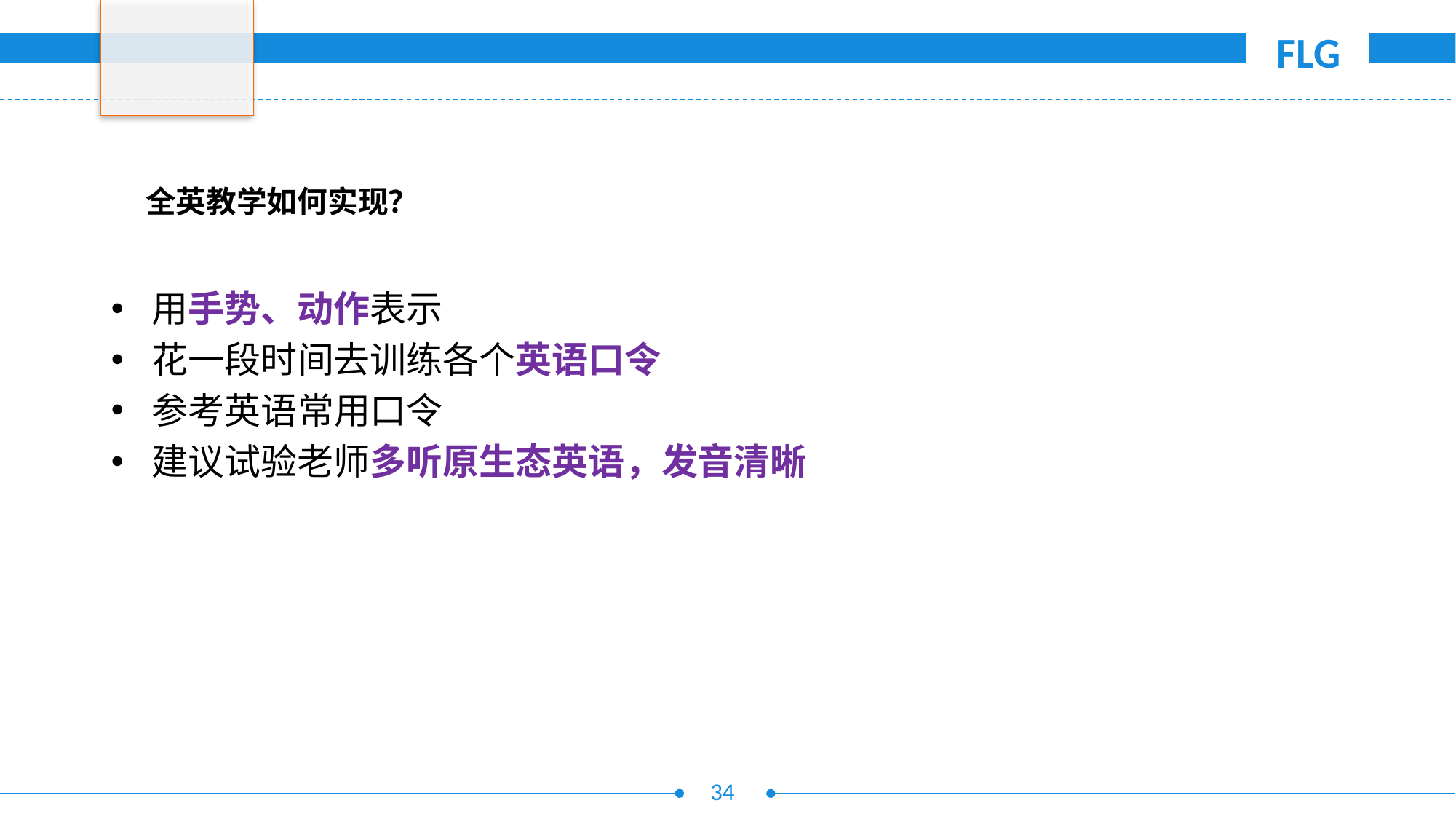

全英教学如何实现？
用手势、动作表示
花一段时间去训练各个英语口令
参考英语常用口令
建议试验老师多听原生态英语，发音清晰